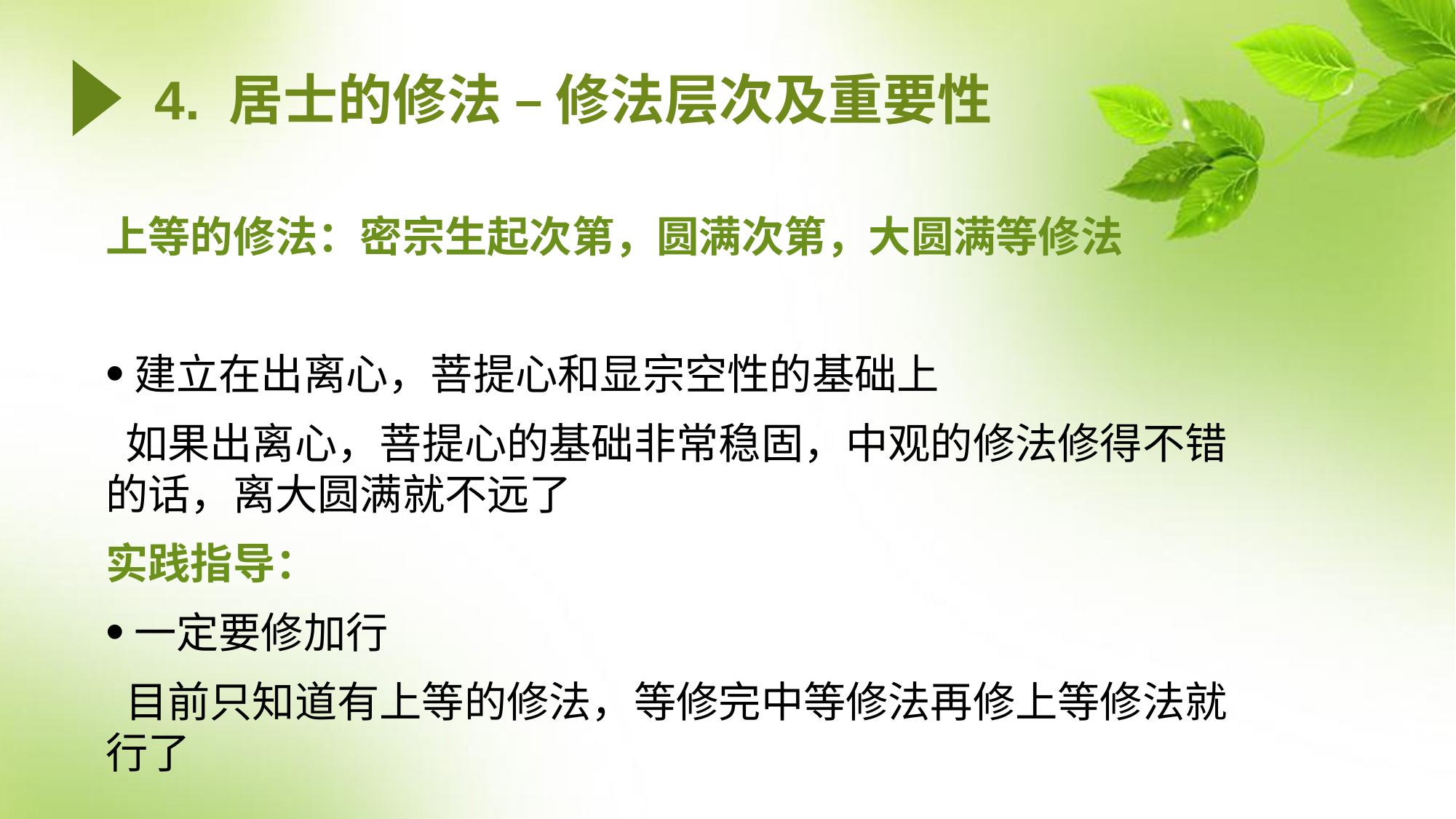

# 4. 居士的修法 – 修法层次及重要性
上等的修法：密宗生起次第，圆满次第，大圆满等修法

建立在出离心，菩提心和显宗空性的基础上
 如果出离心，菩提心的基础非常稳固，中观的修法修得不错的话，离大圆满就不远了
实践指导：
一定要修加行
 目前只知道有上等的修法，等修完中等修法再修上等修法就行了